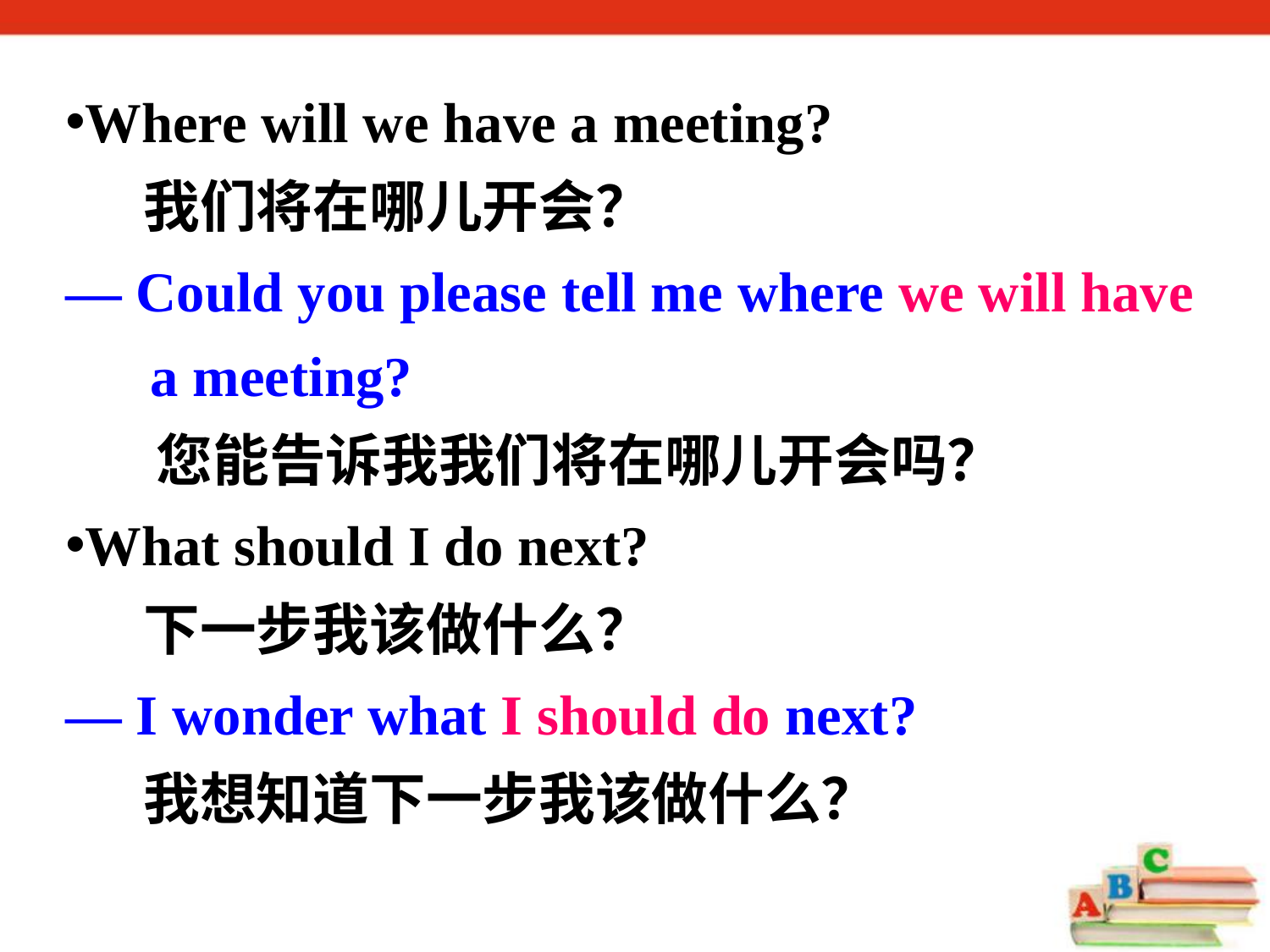

Where will we have a meeting?
     我们将在哪儿开会？
— Could you please tell me where we will have
      a meeting?
      您能告诉我我们将在哪儿开会吗？
What should I do next?
     下一步我该做什么？
— I wonder what I should do next?
     我想知道下一步我该做什么？